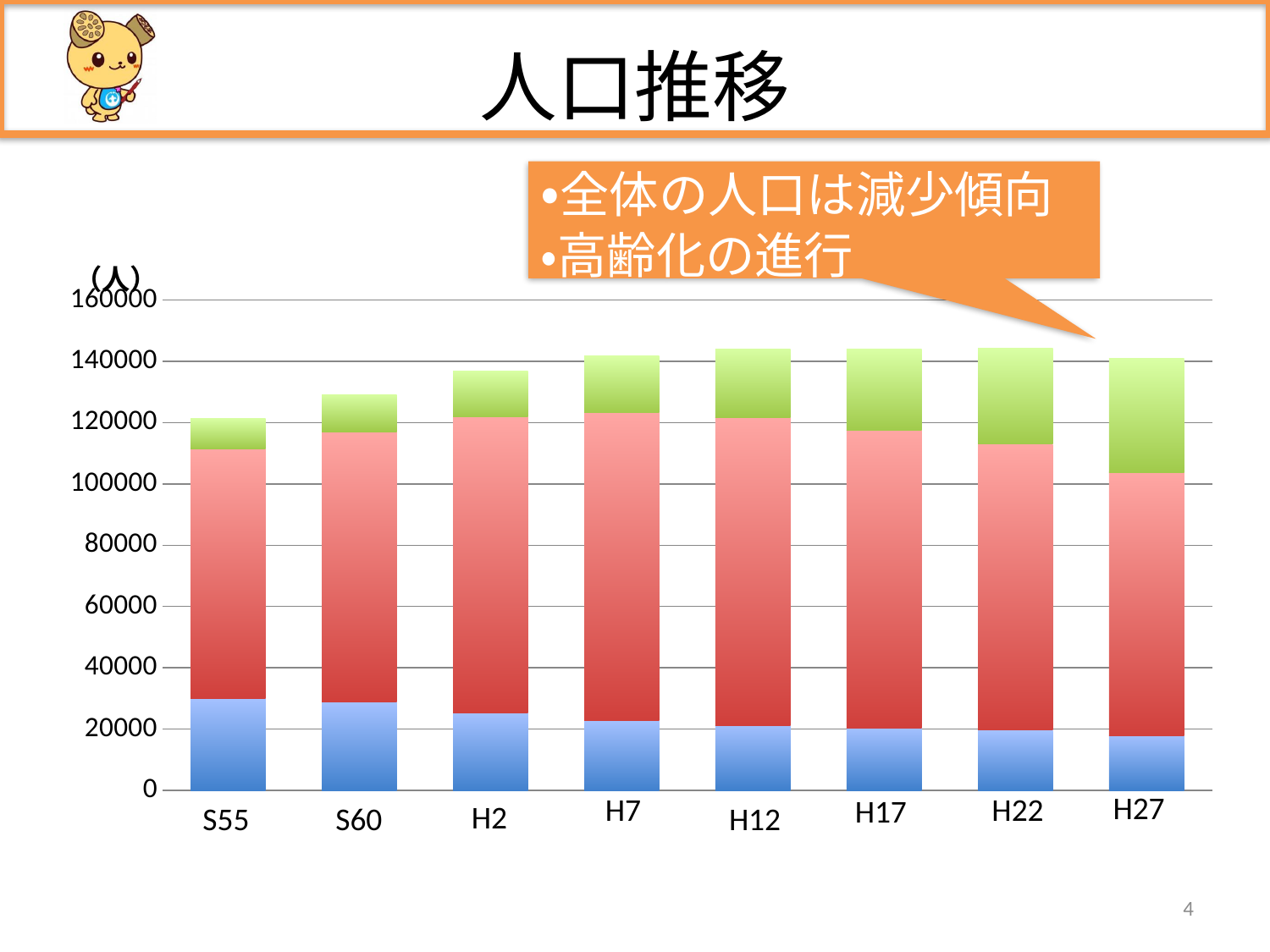

# 人口推移
・全体の人口は減少傾向
・高齢化の進行

### Chart

| Category | 0〜14歳 | 15〜64歳 | 65歳以上 |
|---|---|---|---|
| 1980年 | 29979.0 | 81333.0 | 9963.0 |
| 1985年 | 28873.0 | 88197.0 | 12156.0 |
| 1990年 | 25413.0 | 96558.0 | 14785.0 |
| 1995年 | 22758.0 | 100533.0 | 18507.0 |
| 2000年 | 21076.0 | 100533.0 | 22467.0 |
| 2005年 | 20233.0 | 97194.0 | 26630.0 |
| 2010年 | 19695.0 | 93397.0 | 31294.0 |
| 2015年 | 17808.0 | 86025.0 | 37007.0 |
H2
S55
S60
H12
4